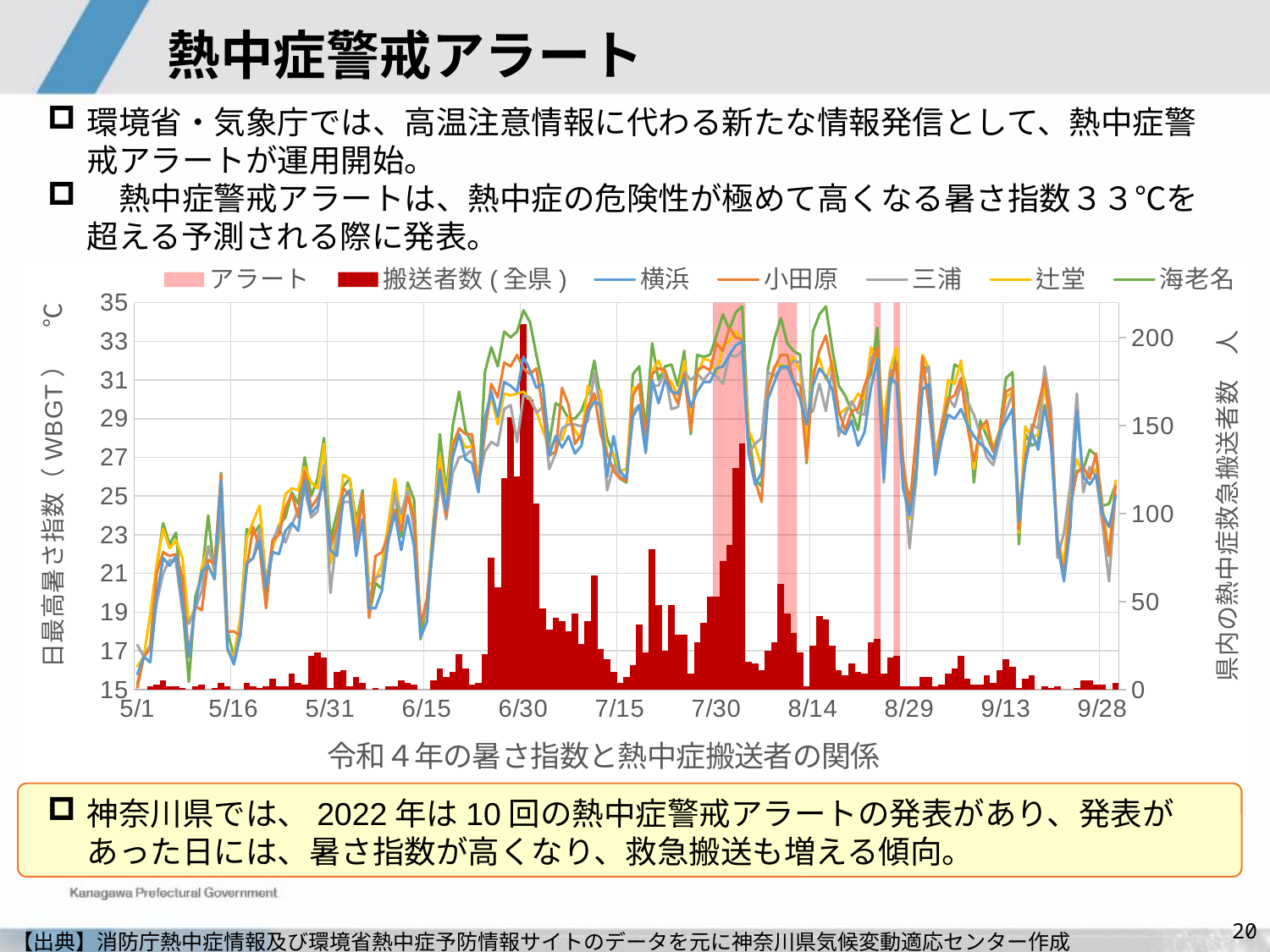

# 熱中症警戒アラート
環境省・気象庁では、高温注意情報に代わる新たな情報発信として、熱中症警戒アラートが運用開始。
　熱中症警戒アラートは、熱中症の危険性が極めて高くなる暑さ指数３３℃を超える予測される際に発表。

### Chart: 令和４年の暑さ指数と熱中症搬送者の関係

| Category | アラート | 搬送者数(全県) | 横浜 | 小田原 | 三浦 | 辻堂 | 海老名 |
|---|---|---|---|---|---|---|---|
| 44682 | None | 0.0 | 15.8 | 15.1 | 17.3 | 16.2 | 15.3 |
| 44683 | None | 0.0 | 16.7 | 16.7 | 16.7 | 16.7 | 16.8 |
| 44684 | None | 2.0 | 16.4 | 17.1 | 17.3 | 18.9 | 17.2 |
| 44685 | None | 3.0 | 19.8 | 21.0 | 19.5 | 21.5 | 21.3 |
| 44686 | None | 5.0 | 21.8 | 22.1 | 21.0 | 23.3 | 23.6 |
| 44687 | None | 2.0 | 21.4 | 21.9 | 21.7 | 22.3 | 22.5 |
| 44688 | None | 2.0 | 21.9 | 22.0 | 21.6 | 22.7 | 23.1 |
| 44689 | None | 1.0 | 19.5 | 20.8 | 19.0 | 21.8 | 19.4 |
| 44690 | None | 0.0 | 16.7 | 16.7 | 18.4 | 18.4 | 15.4 |
| 44691 | None | 2.0 | 19.4 | 19.3 | 19.2 | 19.3 | 19.8 |
| 44692 | None | 3.0 | 21.1 | 19.1 | 20.1 | 21.3 | 20.9 |
| 44693 | None | 0.0 | 21.4 | 21.7 | 22.4 | 22.4 | 24.0 |
| 44694 | None | 1.0 | 20.7 | 21.5 | 21.2 | 21.0 | 20.9 |
| 44695 | None | 4.0 | 25.8 | 26.1 | 24.2 | 23.6 | 26.2 |
| 44696 | None | 2.0 | 17.1 | 18.0 | 17.1 | 17.0 | 18.0 |
| 44697 | None | 0.0 | 16.3 | 18.0 | 16.4 | 16.8 | 16.7 |
| 44698 | None | 0.0 | 17.8 | 17.8 | 18.1 | 18.7 | 18.5 |
| 44699 | None | 4.0 | 21.5 | 21.3 | 21.5 | 22.8 | 23.3 |
| 44700 | None | 2.0 | 21.8 | 23.4 | 21.8 | 23.7 | 23.0 |
| 44701 | None | 1.0 | 22.7 | 22.3 | 23.3 | 24.5 | 23.5 |
| 44702 | None | 2.0 | 20.2 | 19.2 | 20.3 | 20.6 | 19.6 |
| 44703 | None | 6.0 | 22.1 | 22.7 | 22.7 | 22.3 | 22.5 |
| 44704 | None | 2.0 | 22.0 | 23.0 | 23.4 | 23.3 | 23.5 |
| 44705 | None | 2.0 | 23.2 | 24.4 | 22.6 | 25.1 | 23.9 |
| 44706 | None | 9.0 | 23.6 | 25.1 | 23.5 | 25.4 | 25.2 |
| 44707 | None | 4.0 | 23.2 | 23.9 | 24.3 | 25.3 | 24.6 |
| 44708 | None | 3.0 | 25.8 | 26.3 | 25.3 | 26.5 | 27.0 |
| 44709 | None | 19.0 | 24.1 | 24.4 | 23.9 | 25.7 | 25.0 |
| 44710 | None | 21.0 | 24.5 | 24.9 | 24.2 | 25.4 | 25.9 |
| 44711 | None | 18.0 | 26.0 | 25.6 | 26.6 | 27.7 | 28.0 |
| 44712 | None | 1.0 | 22.2 | 22.4 | 20.0 | 21.5 | 22.7 |
| 44713 | None | 10.0 | 21.9 | 23.4 | 23.0 | 23.2 | 24.1 |
| 44714 | None | 11.0 | 24.9 | 25.4 | 24.7 | 26.1 | 25.5 |
| 44715 | None | 2.0 | 25.3 | 25.0 | 24.7 | 25.9 | 25.9 |
| 44716 | None | 7.0 | 21.9 | 22.8 | 22.5 | 23.3 | 23.7 |
| 44717 | None | 4.0 | 23.8 | 25.1 | 24.9 | 25.1 | 25.3 |
| 44718 | None | 0.0 | 19.2 | 18.7 | 19.6 | 20.4 | 18.8 |
| 44719 | None | 1.0 | 19.2 | 21.9 | 20.8 | 20.6 | 20.5 |
| 44720 | None | 0.0 | 20.1 | 22.1 | 20.9 | 21.5 | 20.2 |
| 44721 | None | 2.0 | 22.7 | 23.0 | 22.9 | 23.6 | 22.9 |
| 44722 | None | 2.0 | 24.1 | 24.3 | 25.0 | 25.9 | 25.3 |
| 44723 | None | 5.0 | 22.2 | 23.2 | 24.1 | 23.7 | 22.9 |
| 44724 | None | 4.0 | 24.0 | 25.0 | 25.3 | 25.4 | 25.7 |
| 44725 | None | 3.0 | 22.4 | 23.9 | 23.2 | 23.9 | 24.8 |
| 44726 | None | 0.0 | 17.7 | 18.3 | 18.5 | 18.4 | 17.6 |
| 44727 | None | 0.0 | 18.5 | 19.7 | 19.2 | 19.1 | 19.5 |
| 44728 | None | 5.0 | 23.4 | 22.8 | 22.6 | 23.8 | 23.5 |
| 44729 | None | 12.0 | 26.3 | 26.4 | 25.8 | 27.1 | 28.2 |
| 44730 | None | 7.0 | 24.3 | 24.0 | 23.8 | 25.0 | 25.2 |
| 44731 | None | 10.0 | 27.0 | 27.6 | 26.2 | 27.8 | 28.6 |
| 44732 | None | 20.0 | 28.2 | 28.5 | 27.0 | 28.2 | 30.4 |
| 44733 | None | 12.0 | 26.9 | 28.2 | 27.1 | 27.5 | 28.4 |
| 44734 | None | 3.0 | 26.7 | 28.2 | 27.4 | 27.6 | 27.7 |
| 44735 | None | 4.0 | 25.2 | 25.5 | 25.7 | 25.6 | 25.2 |
| 44736 | None | 20.0 | 29.0 | 28.2 | 27.3 | 28.6 | 31.4 |
| 44737 | None | 75.0 | 30.4 | 30.8 | 27.8 | 30.2 | 32.7 |
| 44738 | None | 58.0 | 29.1 | 30.1 | 27.6 | 28.7 | 31.7 |
| 44739 | None | 120.0 | 30.9 | 31.9 | 29.5 | 30.3 | 33.5 |
| 44740 | None | 155.0 | 30.7 | 31.7 | 29.7 | 30.2 | 33.2 |
| 44741 | None | 121.0 | 30.4 | 32.3 | 27.8 | 30.3 | 33.5 |
| 44742 | None | 208.0 | 32.2 | 31.6 | 30.2 | 30.4 | 34.6 |
| 44743 | None | 165.0 | 31.5 | 31.3 | 30.1 | 30.0 | 34.0 |
| 44744 | None | 106.0 | 30.6 | 31.6 | 29.3 | 29.4 | 32.3 |
| 44745 | None | 46.0 | 30.8 | 29.5 | 29.6 | 28.4 | 30.7 |
| 44746 | None | 34.0 | 27.1 | 27.1 | 26.4 | 27.5 | 27.7 |
| 44747 | None | 41.0 | 28.1 | 27.3 | 27.2 | 27.9 | 29.8 |
| 44748 | None | 39.0 | 27.5 | 30.6 | 28.5 | 27.9 | 29.6 |
| 44749 | None | 33.0 | 28.1 | 29.7 | 28.7 | 29.1 | 29.0 |
| 44750 | None | 43.0 | 27.2 | 27.7 | 28.7 | 28.4 | 29.0 |
| 44751 | None | 26.0 | 27.6 | 28.2 | 28.6 | 27.9 | 29.4 |
| 44752 | None | 39.0 | 29.3 | 29.6 | 28.9 | 30.7 | 30.3 |
| 44753 | None | 65.0 | 29.9 | 30.3 | 31.4 | 29.8 | 32.0 |
| 44754 | None | 23.0 | 29.7 | 28.2 | 29.4 | 30.5 | 30.0 |
| 44755 | None | 17.0 | 26.0 | 27.2 | 25.3 | 27.1 | 28.0 |
| 44756 | None | 10.0 | 28.1 | 26.3 | 26.6 | 27.2 | 27.1 |
| 44757 | None | 4.0 | 26.3 | 25.9 | 26.0 | 26.3 | 25.9 |
| 44758 | None | 7.0 | 25.9 | 25.8 | 25.9 | 26.4 | 25.7 |
| 44759 | None | 14.0 | 29.1 | 30.2 | 29.4 | 30.6 | 31.3 |
| 44760 | None | 37.0 | 29.7 | 30.8 | 29.7 | 30.6 | 31.7 |
| 44761 | None | 21.0 | 27.3 | 27.9 | 27.2 | 27.7 | 28.4 |
| 44762 | None | 80.0 | 31.0 | 31.3 | 30.7 | 31.5 | 32.9 |
| 44763 | None | 48.0 | 29.8 | 31.6 | 30.7 | 32.0 | 31.0 |
| 44764 | None | 22.0 | 31.0 | 31.5 | 31.4 | 31.1 | 31.7 |
| 44765 | None | 48.0 | 30.4 | 30.5 | 29.5 | 30.9 | 31.8 |
| 44766 | None | 31.0 | 30.3 | 29.8 | 29.6 | 30.2 | 30.7 |
| 44767 | None | 31.0 | 31.1 | 31.3 | 31.4 | 32.0 | 32.5 |
| 44768 | None | 9.0 | 29.6 | 28.4 | 31.0 | 28.9 | 28.2 |
| 44769 | None | 27.0 | 30.4 | 31.5 | 31.3 | 31.3 | 32.3 |
| 44770 | None | 38.0 | 30.9 | 31.7 | 31.0 | 32.1 | 32.2 |
| 44771 | None | 53.0 | 30.9 | 31.5 | 31.4 | 32.0 | 32.3 |
| 44772 | 35.0 | 53.0 | 31.6 | 32.9 | 31.2 | 31.3 | 33.3 |
| 44773 | 35.0 | 73.0 | 31.7 | 32.5 | 30.8 | 32.8 | 34.4 |
| 44774 | 35.0 | 82.0 | 32.3 | 33.7 | 32.3 | 33.0 | 33.6 |
| 44775 | 35.0 | 126.0 | 32.8 | 33.2 | 32.2 | 33.5 | 34.5 |
| 44776 | 35.0 | 140.0 | 33.0 | 33.1 | 32.5 | 33.1 | 34.8 |
| 44777 | None | 16.0 | 27.2 | 27.5 | 27.2 | 28.4 | 28.3 |
| 44778 | None | 15.0 | 25.6 | 25.8 | 27.7 | 27.6 | 25.9 |
| 44779 | None | 11.0 | 26.2 | 24.7 | 28.0 | 26.5 | 25.5 |
| 44780 | None | 22.0 | 30.0 | 30.5 | 31.4 | 30.6 | 31.6 |
| 44781 | None | 27.0 | 30.9 | 31.6 | 31.2 | 31.7 | 33.1 |
| 44782 | 35.0 | 60.0 | 31.7 | 32.3 | 31.6 | 31.8 | 34.2 |
| 44783 | 35.0 | 43.0 | 31.7 | 32.3 | 31.6 | 31.7 | 32.9 |
| 44784 | 35.0 | 32.0 | 30.9 | 30.9 | 32.0 | 32.2 | 32.5 |
| 44785 | None | 21.0 | 30.0 | 30.7 | 31.9 | 31.4 | 32.3 |
| 44786 | None | 2.0 | 28.7 | 26.8 | 29.2 | 27.8 | 26.7 |
| 44787 | None | 25.0 | 30.7 | 31.1 | 29.4 | 31.4 | 33.5 |
| 44788 | None | 42.0 | 31.6 | 32.5 | 30.8 | 32.1 | 34.4 |
| 44789 | None | 40.0 | 31.2 | 33.3 | 29.4 | 31.0 | 34.8 |
| 44790 | None | 25.0 | 30.5 | 31.6 | 31.6 | 32.0 | 32.6 |
| 44791 | None | 11.0 | 28.5 | 29.4 | 28.1 | 29.2 | 30.7 |
| 44792 | None | 8.0 | 28.2 | 28.4 | 29.2 | 29.5 | 30.2 |
| 44793 | None | 15.0 | 28.9 | 29.4 | 29.9 | 29.7 | 29.4 |
| 44794 | None | 10.0 | 27.6 | 29.5 | 29.3 | 30.3 | 28.4 |
| 44795 | None | 9.0 | 28.3 | 30.7 | 29.2 | 30.0 | 30.5 |
| 44796 | None | 27.0 | 30.6 | 31.6 | 32.1 | 32.7 | 31.3 |
| 44797 | 35.0 | 29.0 | 32.1 | 32.7 | 32.6 | 31.8 | 33.7 |
| 44798 | None | 9.0 | 25.9 | 27.8 | 25.7 | 28.9 | 27.1 |
| 44799 | None | 18.0 | 31.1 | 31.1 | 31.5 | 31.6 | 30.6 |
| 44800 | 35.0 | 19.0 | 30.8 | 31.9 | 31.5 | 32.7 | 32.4 |
| 44801 | None | 2.0 | 25.4 | 26.8 | 26.7 | 26.5 | 26.2 |
| 44802 | None | 2.0 | 24.0 | 24.3 | 22.3 | 23.8 | 24.9 |
| 44803 | None | 2.0 | 26.0 | 28.0 | 25.8 | 25.6 | 26.3 |
| 44804 | None | 7.0 | 30.5 | 32.2 | 31.1 | 32.3 | 31.7 |
| 44805 | None | 7.0 | 30.8 | 29.6 | 31.7 | 31.6 | 31.6 |
| 44806 | None | 2.0 | 26.1 | 26.5 | 26.7 | 27.3 | 26.8 |
| 44807 | None | 3.0 | 27.9 | 28.6 | 28.8 | 28.6 | 28.4 |
| 44808 | None | 9.0 | 29.2 | 30.0 | 30.1 | 31.0 | 29.8 |
| 44809 | None | 12.0 | 29.0 | 30.2 | 29.6 | 30.8 | 31.8 |
| 44810 | None | 19.0 | 29.5 | 31.1 | 30.8 | 32.0 | 31.6 |
| 44811 | None | 6.0 | 28.7 | 28.6 | 29.9 | 29.3 | 30.3 |
| 44812 | None | 3.0 | 28.1 | 26.8 | 29.2 | 26.4 | 25.7 |
| 44813 | None | 3.0 | 27.7 | 28.5 | 28.2 | 28.5 | 28.9 |
| 44814 | None | 8.0 | 27.4 | 28.9 | 27.0 | 28.6 | 28.1 |
| 44815 | None | 4.0 | 26.9 | 27.3 | 26.6 | 27.5 | 27.3 |
| 44816 | None | 11.0 | 28.3 | 28.3 | 27.9 | 28.4 | 28.4 |
| 44817 | None | 17.0 | 28.9 | 30.4 | 29.4 | 30.1 | 31.1 |
| 44818 | None | 13.0 | 29.5 | 30.6 | 30.3 | 30.4 | 31.4 |
| 44819 | None | 1.0 | 23.7 | 23.3 | 24.3 | 23.1 | 22.5 |
| 44820 | None | 6.0 | 26.7 | 27.1 | 26.7 | 28.6 | 28.2 |
| 44821 | None | 8.0 | 28.3 | 28.3 | 28.7 | 28.0 | 27.6 |
| 44822 | None | 0.0 | 27.4 | 29.7 | 28.5 | 28.2 | 27.8 |
| 44823 | None | 2.0 | 29.7 | 31.1 | 31.7 | 30.8 | 31.4 |
| 44824 | None | 1.0 | 27.6 | 28.6 | 29.5 | 27.9 | 29.0 |
| 44825 | None | 2.0 | 22.5 | 22.7 | 21.8 | 22.8 | 22.0 |
| 44826 | None | 0.0 | 20.6 | 20.9 | 23.1 | 21.5 | 21.5 |
| 44827 | None | 0.0 | 23.4 | 24.5 | 25.6 | 25.4 | 24.5 |
| 44828 | None | 1.0 | 29.4 | 26.2 | 30.3 | 26.9 | 26.3 |
| 44829 | None | 5.0 | 26.0 | 26.5 | 25.2 | 26.1 | 26.4 |
| 44830 | None | 5.0 | 25.6 | 25.9 | 26.5 | 26.1 | 27.4 |
| 44831 | None | 3.0 | 26.1 | 27.2 | 26.0 | 26.4 | 27.1 |
| 44832 | None | 3.0 | 24.1 | 24.0 | 23.5 | 24.4 | 24.5 |
| 44833 | None | 0.0 | 23.4 | 21.9 | 20.6 | 22.0 | 24.6 |
| 44834 | None | 4.0 | 25.0 | 25.5 | 25.1 | 25.8 | 25.6 |
神奈川県では、2022年は10回の熱中症警戒アラートの発表があり、発表があった日には、暑さ指数が高くなり、救急搬送も増える傾向。
20
【出典】消防庁熱中症情報及び環境省熱中症予防情報サイトのデータを元に神奈川県気候変動適応センター作成